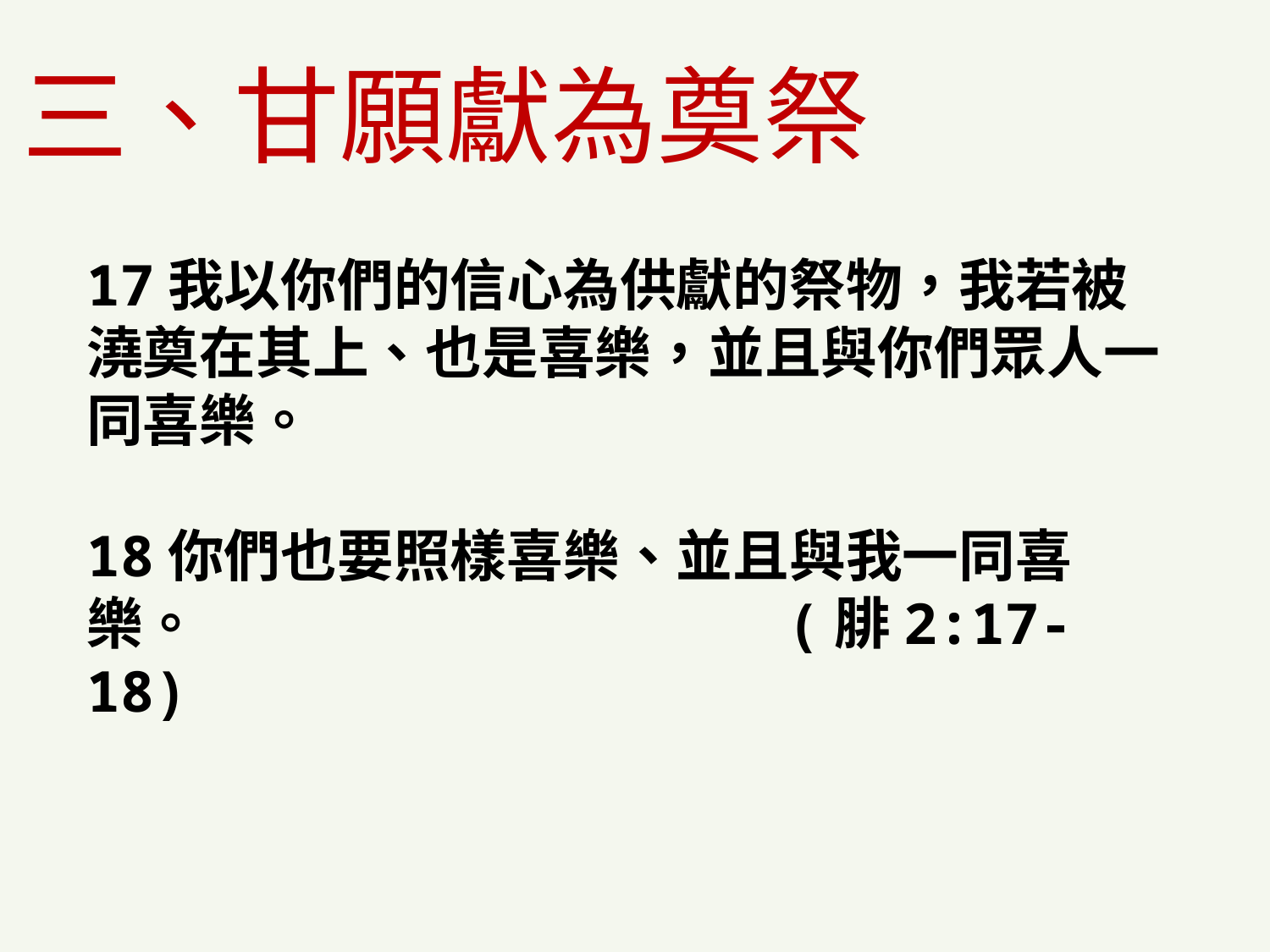

三、甘願獻為奠祭
17我以你們的信心為供獻的祭物，我若被澆奠在其上、也是喜樂，並且與你們眾人一同喜樂。

18你們也要照樣喜樂、並且與我一同喜樂。					    (腓2:17-18)